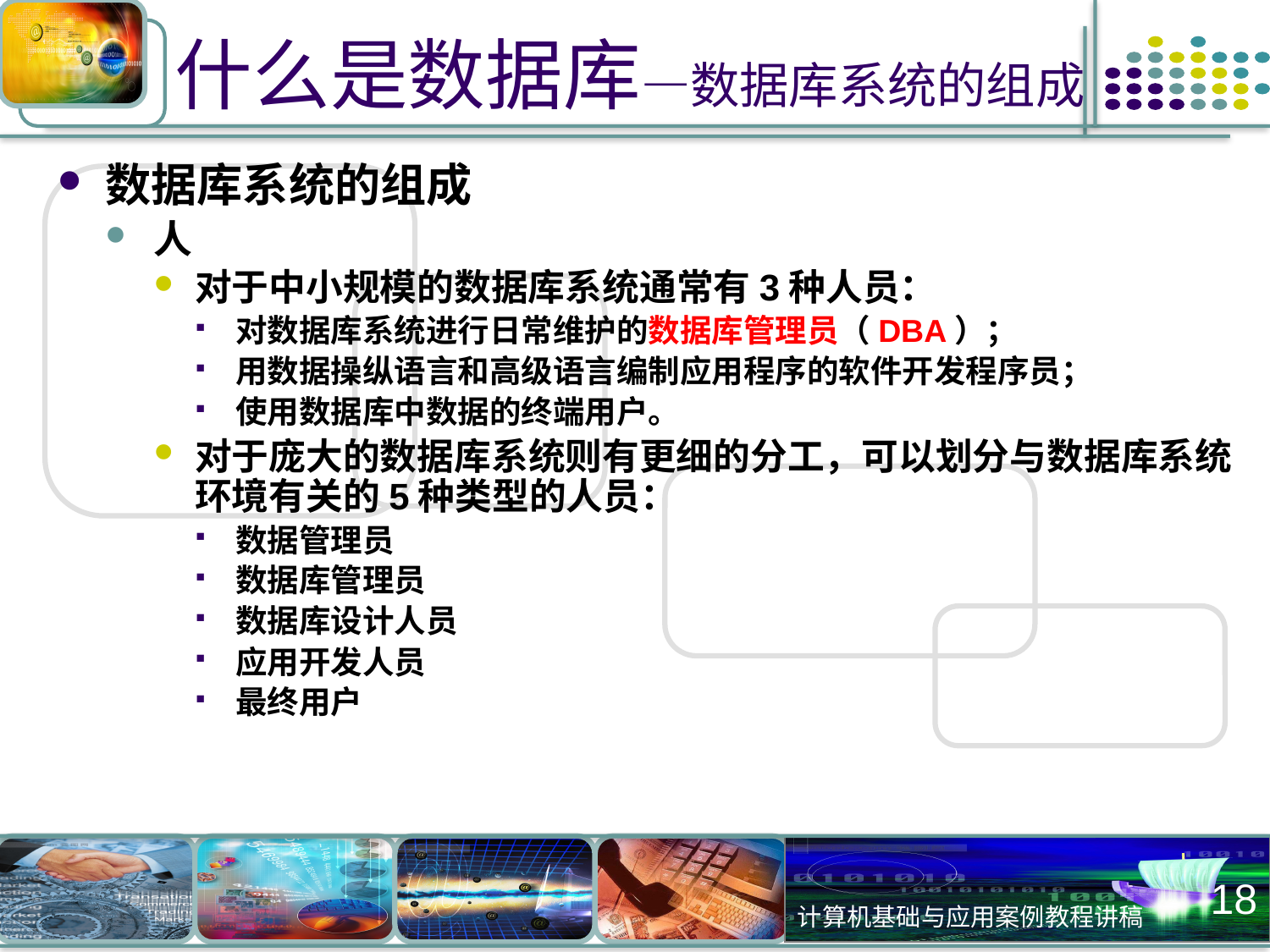

# 什么是数据库—数据库系统的组成
数据库系统的组成
人
对于中小规模的数据库系统通常有3种人员：
对数据库系统进行日常维护的数据库管理员（DBA）；
用数据操纵语言和高级语言编制应用程序的软件开发程序员；
使用数据库中数据的终端用户。
对于庞大的数据库系统则有更细的分工，可以划分与数据库系统环境有关的5种类型的人员：
数据管理员
数据库管理员
数据库设计人员
应用开发人员
最终用户
18